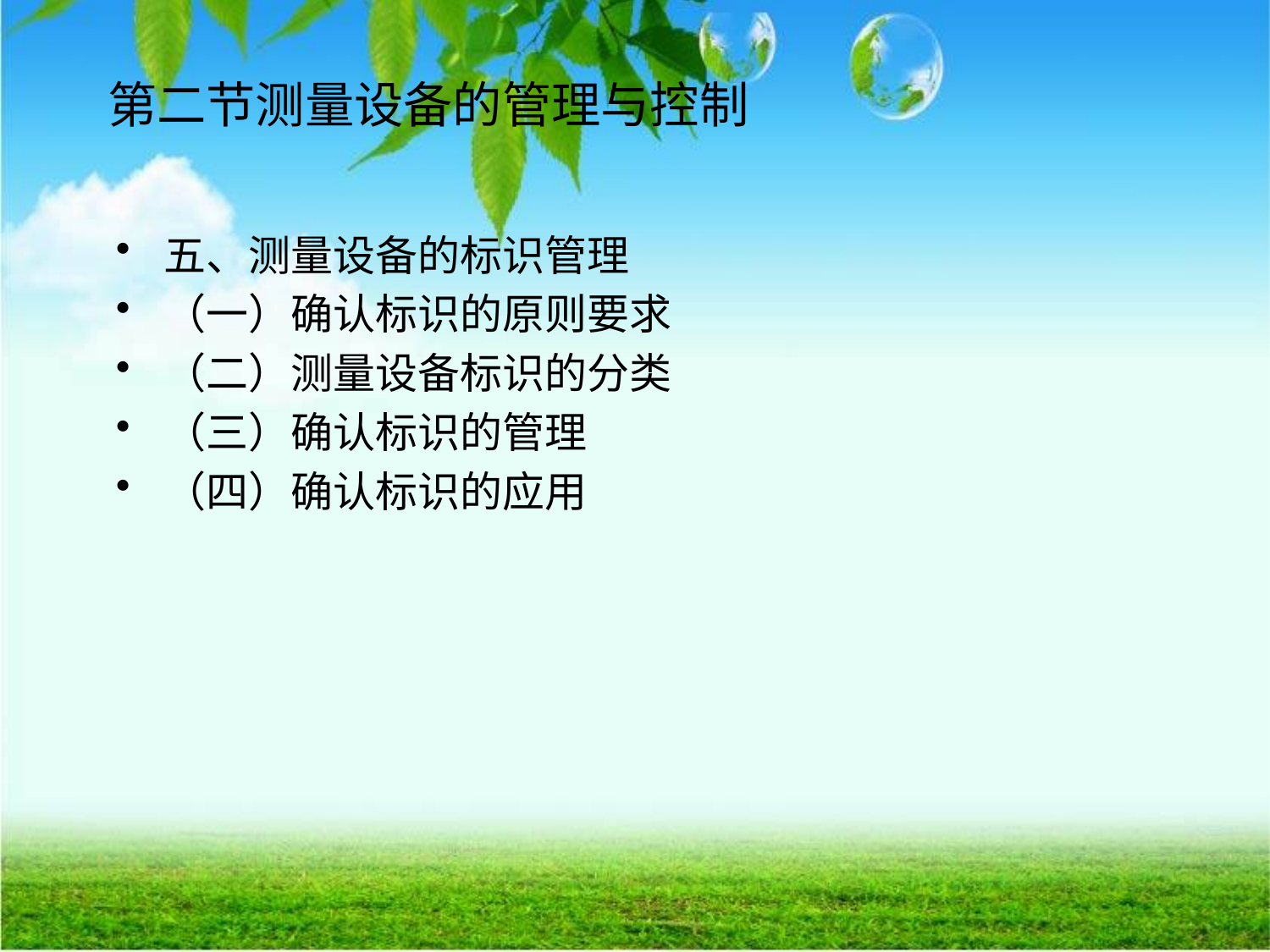

# 第二节测量设备的管理与控制
五、测量设备的标识管理
（一）确认标识的原则要求
（二）测量设备标识的分类
（三）确认标识的管理
（四）确认标识的应用